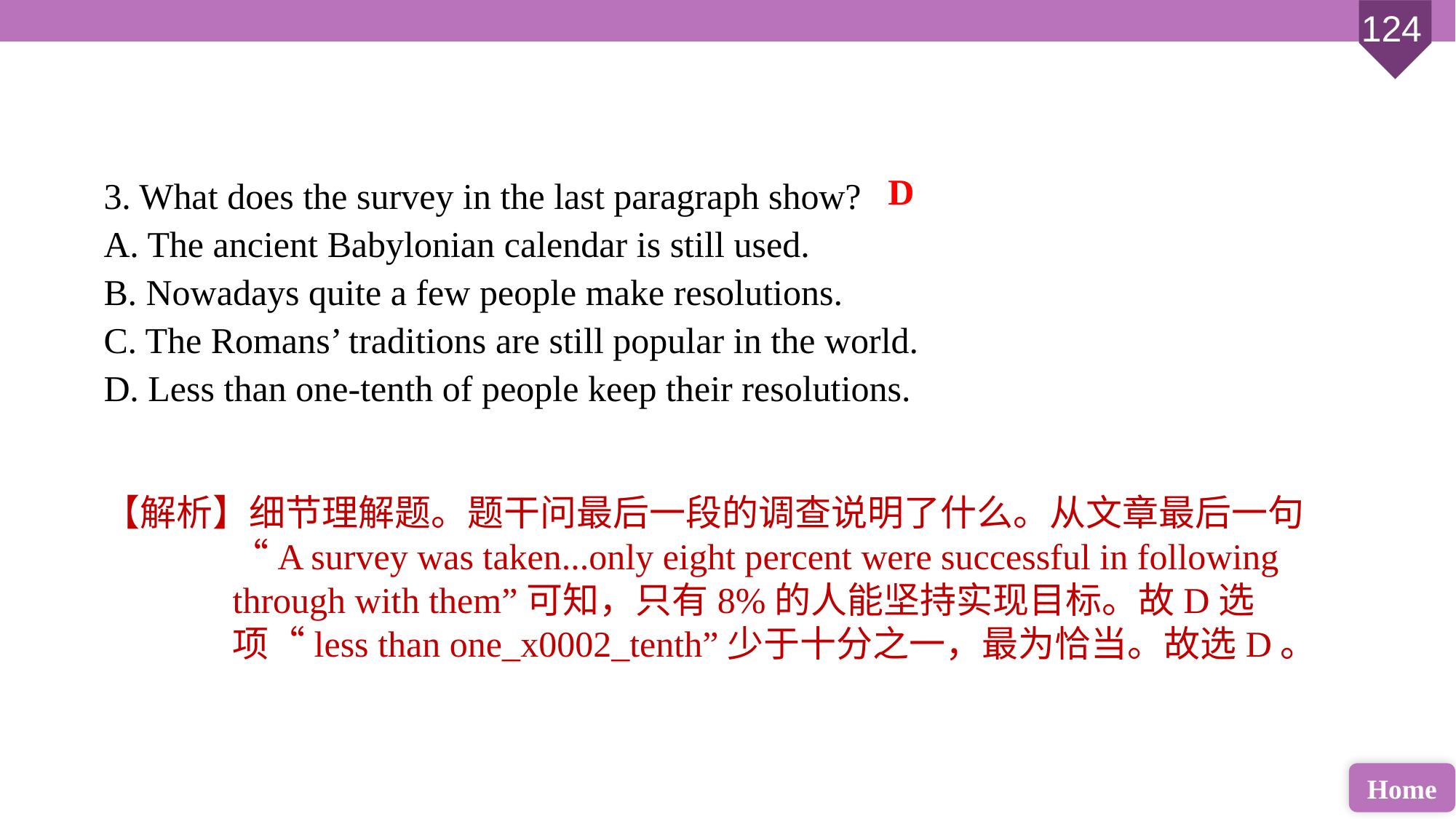

3. What does the survey in the last paragraph show?
A. The ancient Babylonian calendar is still used.
B. Nowadays quite a few people make resolutions.
C. The Romans’ traditions are still popular in the world.
D. Less than one-tenth of people keep their resolutions.
D
【解析】细节理解题。题干问最后一段的调查说明了什么。从文章最后一句“A survey was taken...only eight percent were successful in following through with them”可知，只有8%的人能坚持实现目标。故D选项“less than one_x0002_tenth”少于十分之一，最为恰当。故选D。